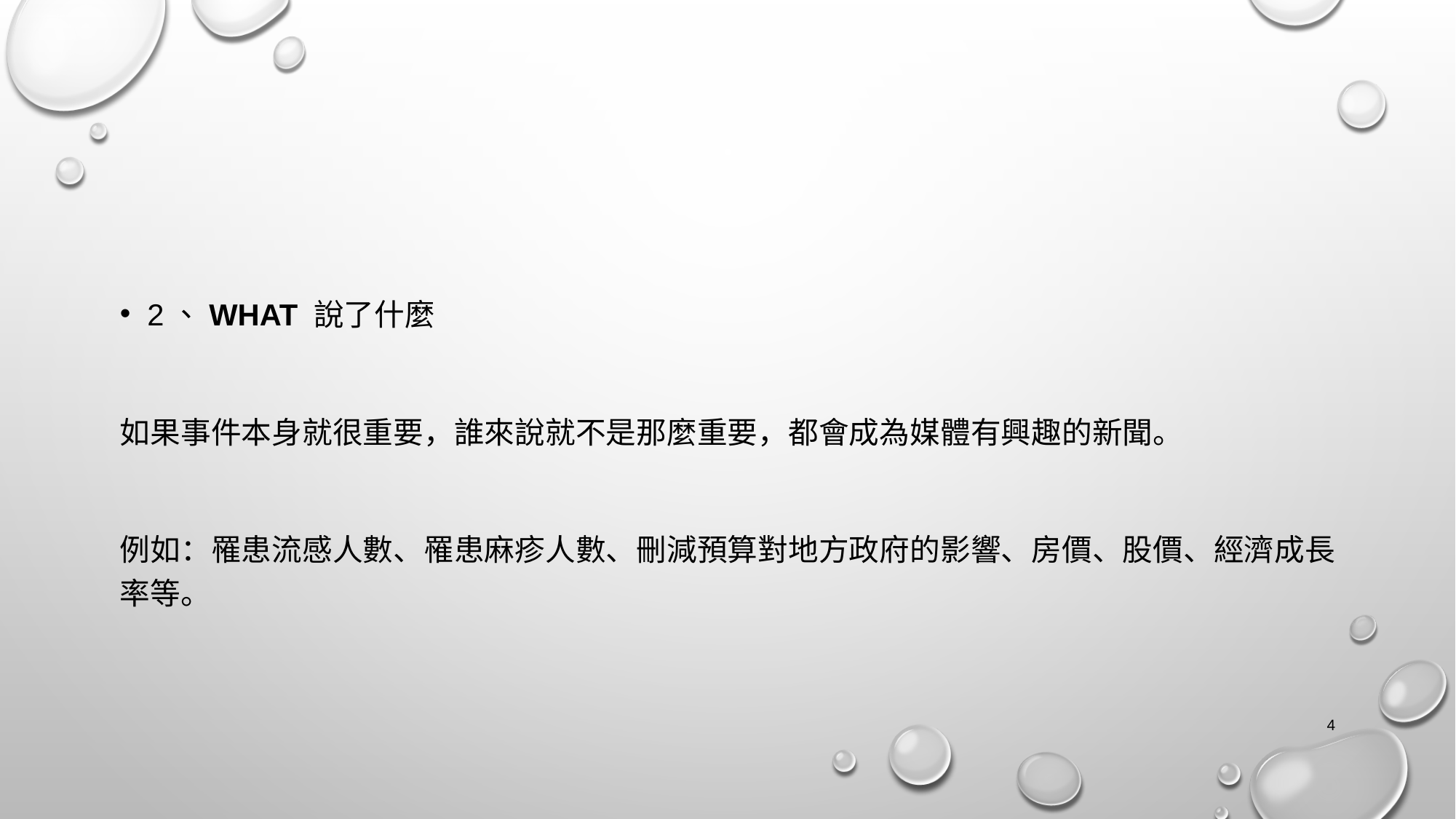

#
2、What 說了什麼

如果事件本身就很重要，誰來說就不是那麼重要，都會成為媒體有興趣的新聞。

例如：罹患流感人數、罹患麻疹人數、刪減預算對地方政府的影響、房價、股價、經濟成長率等。

4